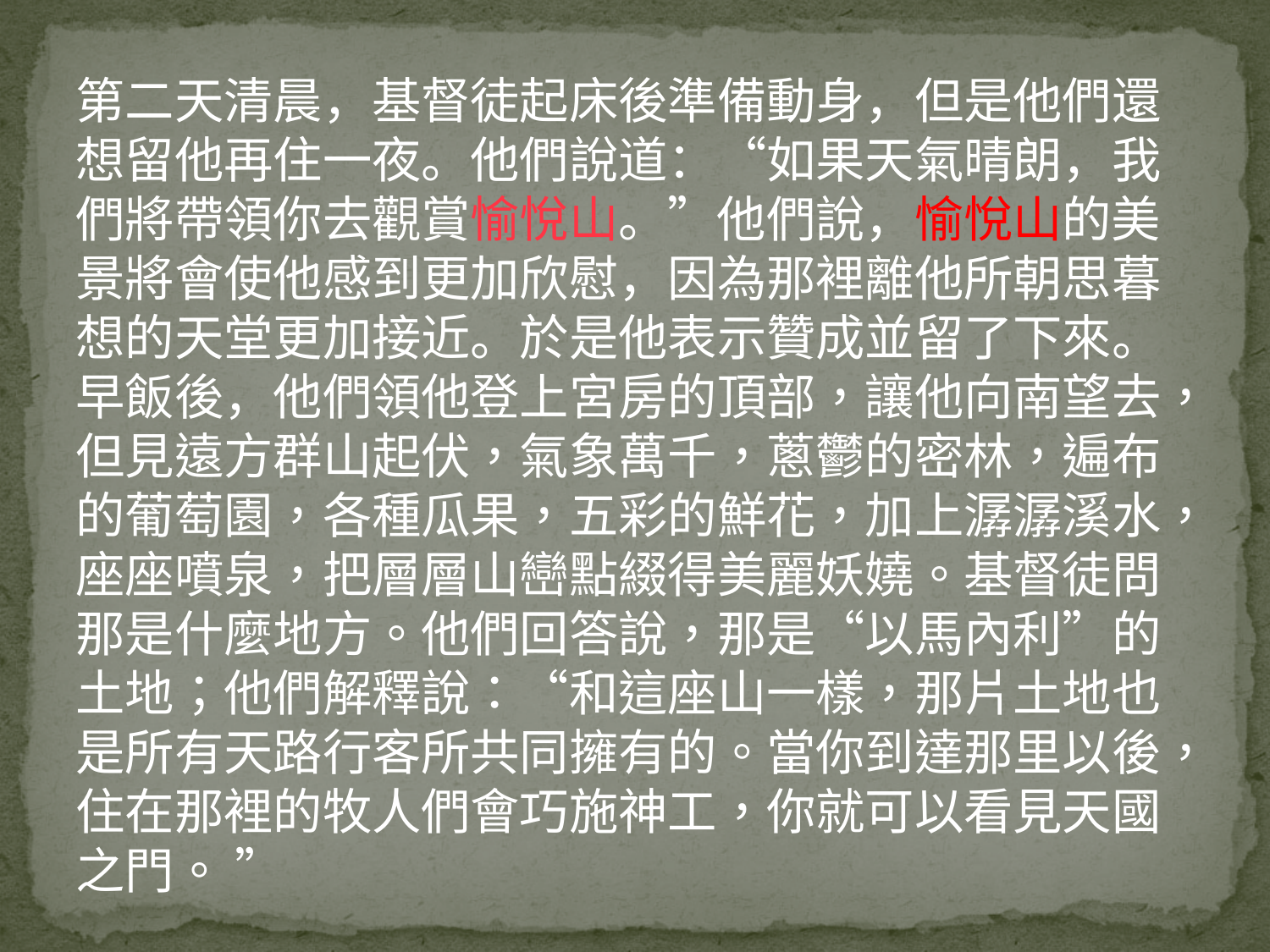

第二天清晨，基督徒起床後準備動身，但是他們還想留他再住一夜。他們說道：“如果天氣晴朗，我們將帶領你去觀賞愉悅山。”他們說，愉悅山的美景將會使他感到更加欣慰，因為那裡離他所朝思暮想的天堂更加接近。於是他表示贊成並留了下來。早飯後，他們領他登上宮房的頂部，讓他向南望去，但見遠方群山起伏，氣象萬千，蔥鬱的密林，遍布的葡萄園，各種瓜果，五彩的鮮花，加上潺潺溪水，座座噴泉，把層層山巒點綴得美麗妖嬈。基督徒問那是什麼地方。他們回答說，那是“以馬內利”的土地；他們解釋說：“和這座山一樣，那片土地也是所有天路行客所共同擁有的。當你到達那里以後，住在那裡的牧人們會巧施神工，你就可以看見天國之門。 ”